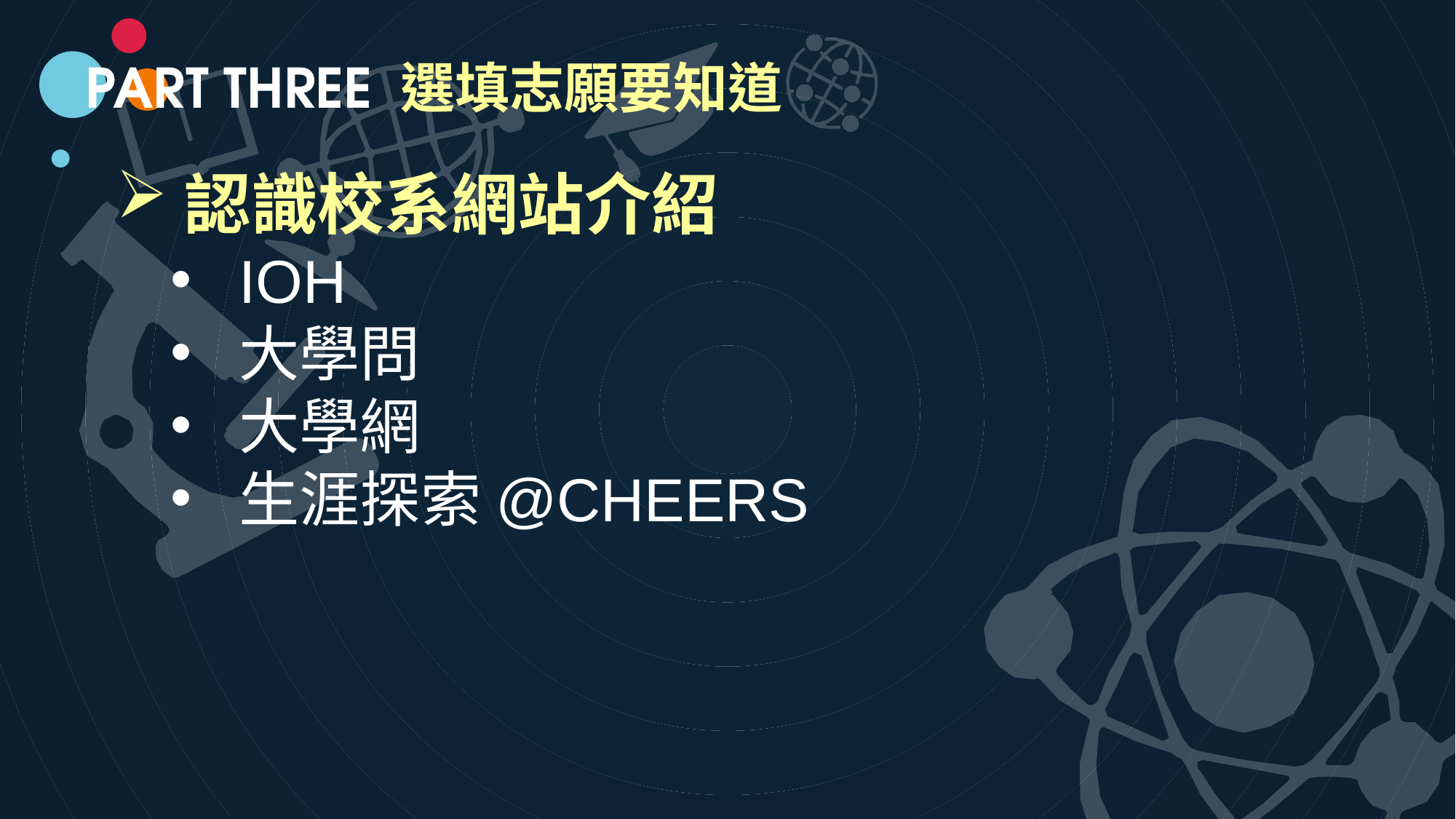

PART THREE 選填志願要知道

認識校系網站介紹
IOH
大學問
大學網
生涯探索@CHEERS